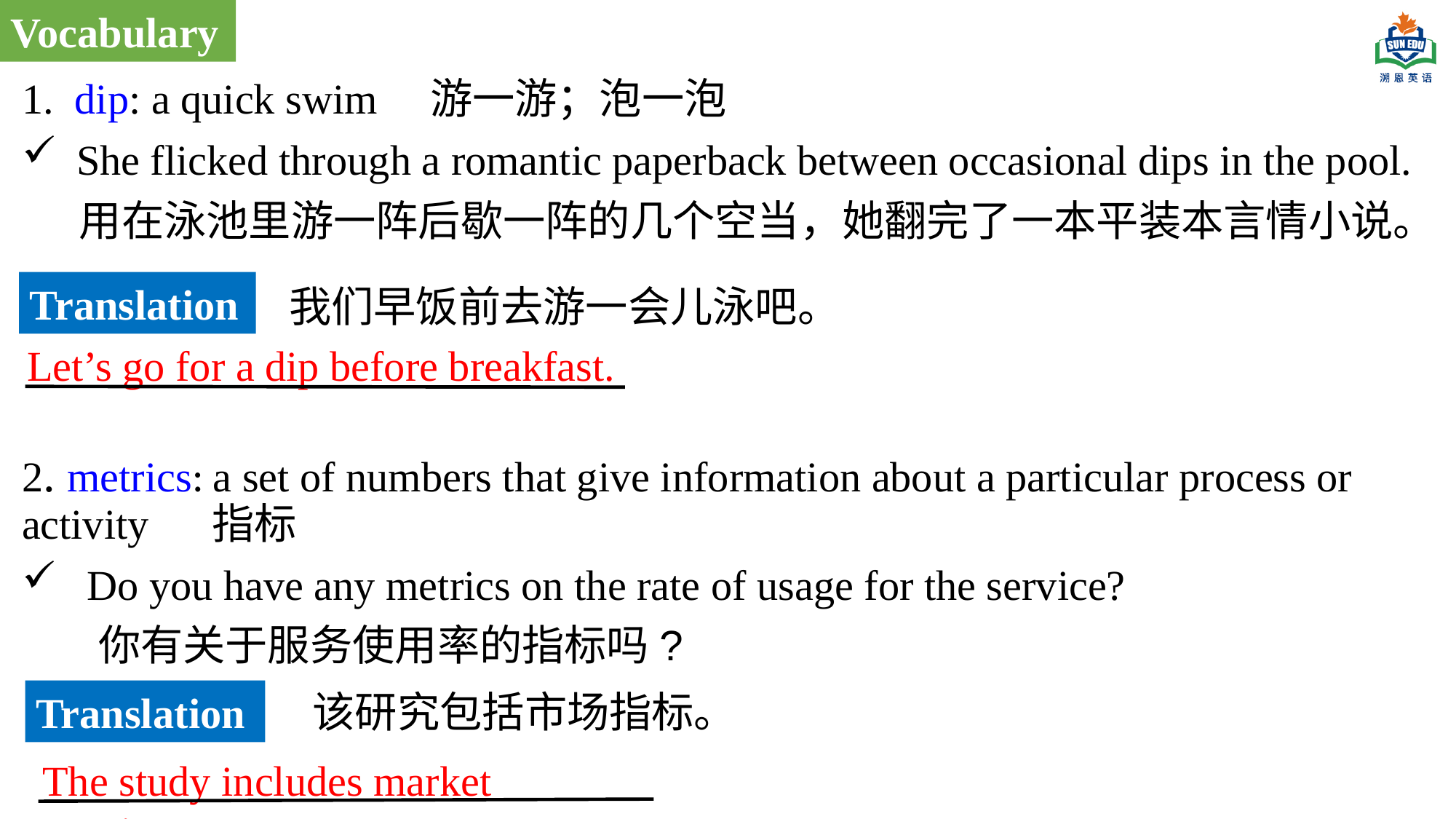

Vocabulary
1.  dip: a quick swim    游一游；泡一泡
She flicked through a romantic paperback between occasional dips in the pool.
     用在泳池里游一阵后歇一阵的几个空当，她翻完了一本平装本言情小说。

2. metrics: a set of numbers that give information about a particular process or activity     指标
 Do you have any metrics on the rate of usage for the service?
       你有关于服务使用率的指标吗?
Translation
我们早饭前去游一会儿泳吧。
Let’s go for a dip before breakfast.
该研究包括市场指标。
Translation
The study includes market metrics.